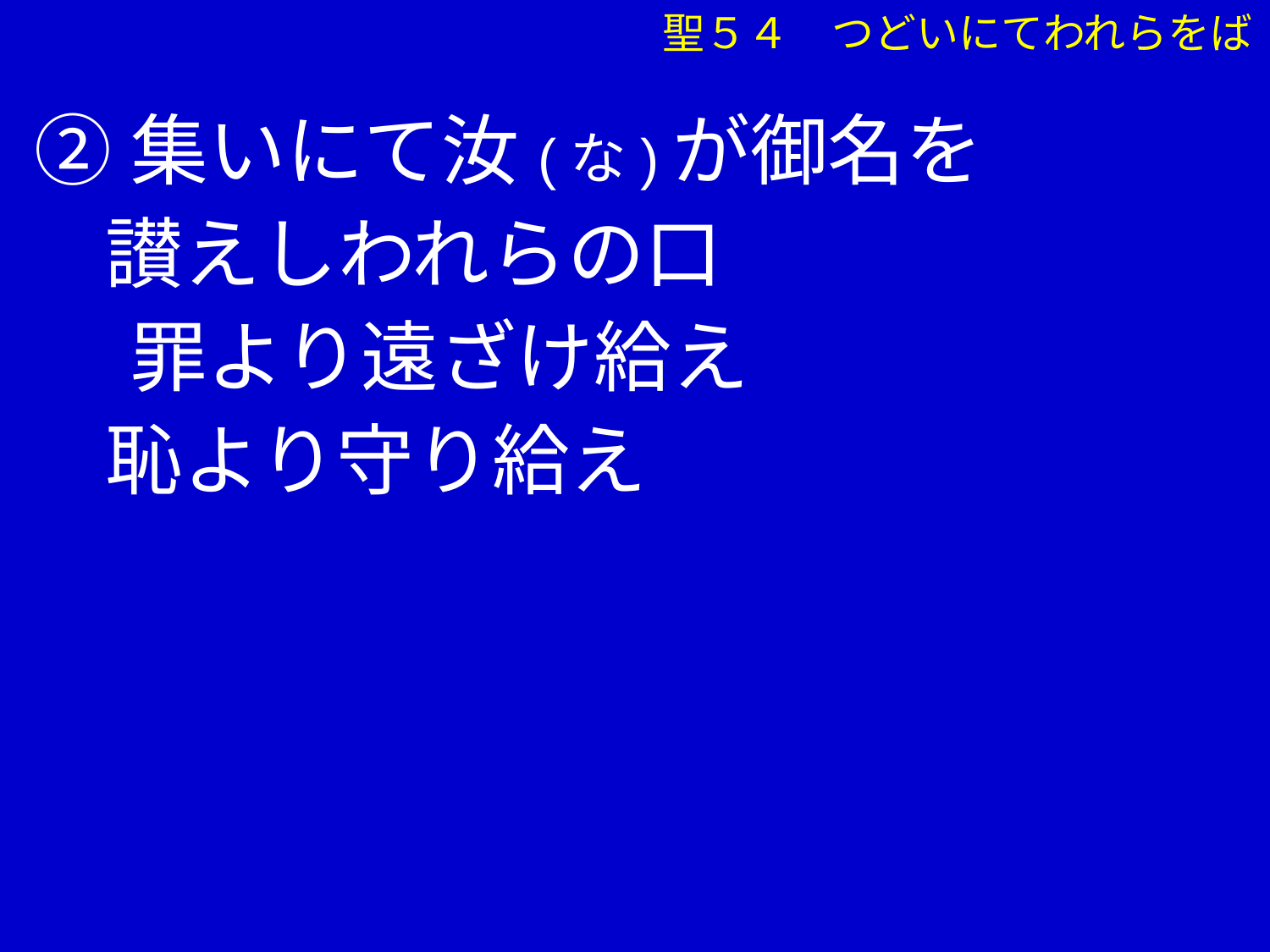

②集いにて汝(な)が御名を
   讃えしわれらの口
　 罪より遠ざけ給え
   恥より守り給え
聖５４　つどいにてわれらをば